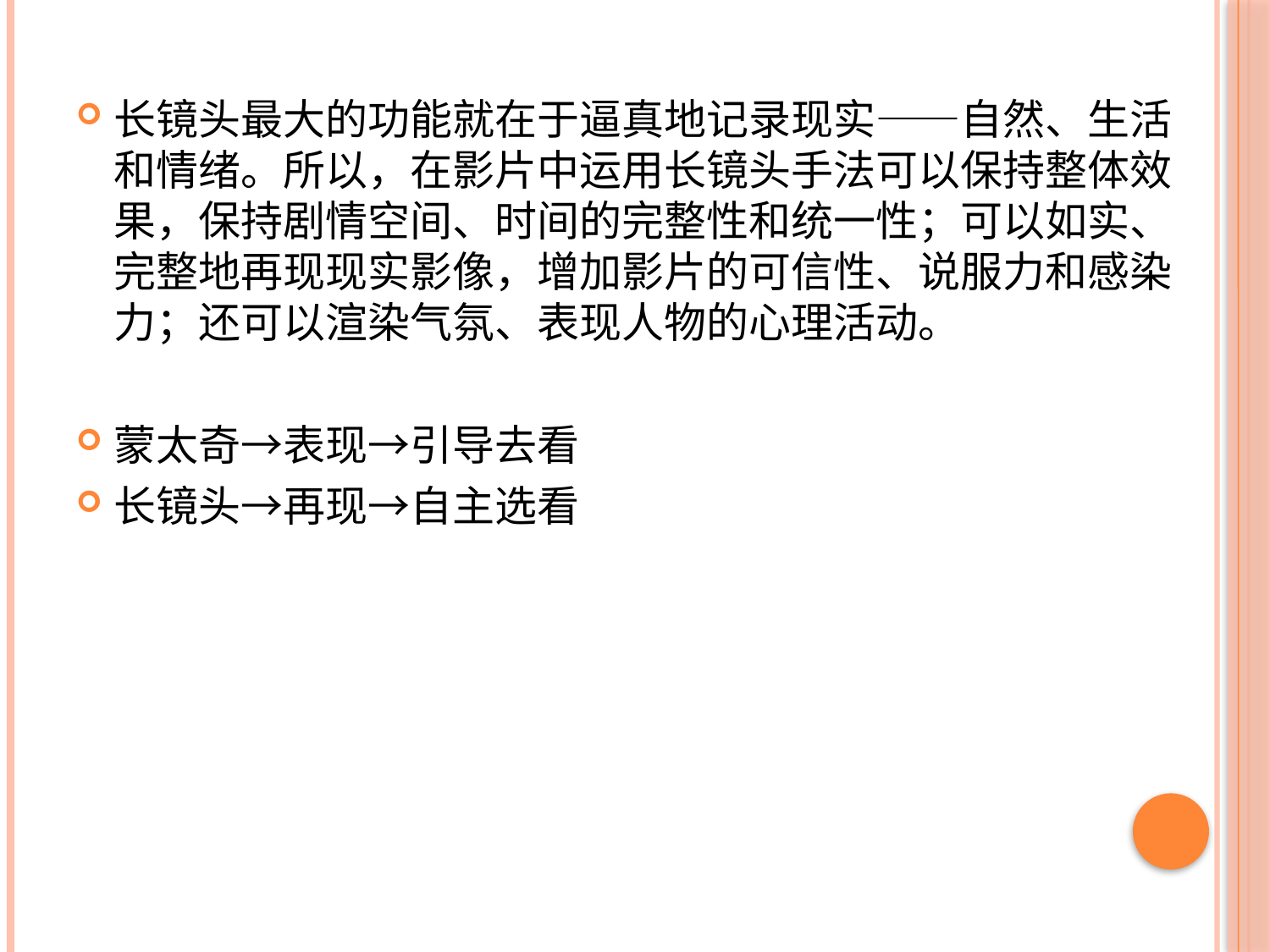

#
长镜头最大的功能就在于逼真地记录现实——自然、生活和情绪。所以，在影片中运用长镜头手法可以保持整体效果，保持剧情空间、时间的完整性和统一性；可以如实、完整地再现现实影像，增加影片的可信性、说服力和感染力；还可以渲染气氛、表现人物的心理活动。

蒙太奇→表现→引导去看
长镜头→再现→自主选看